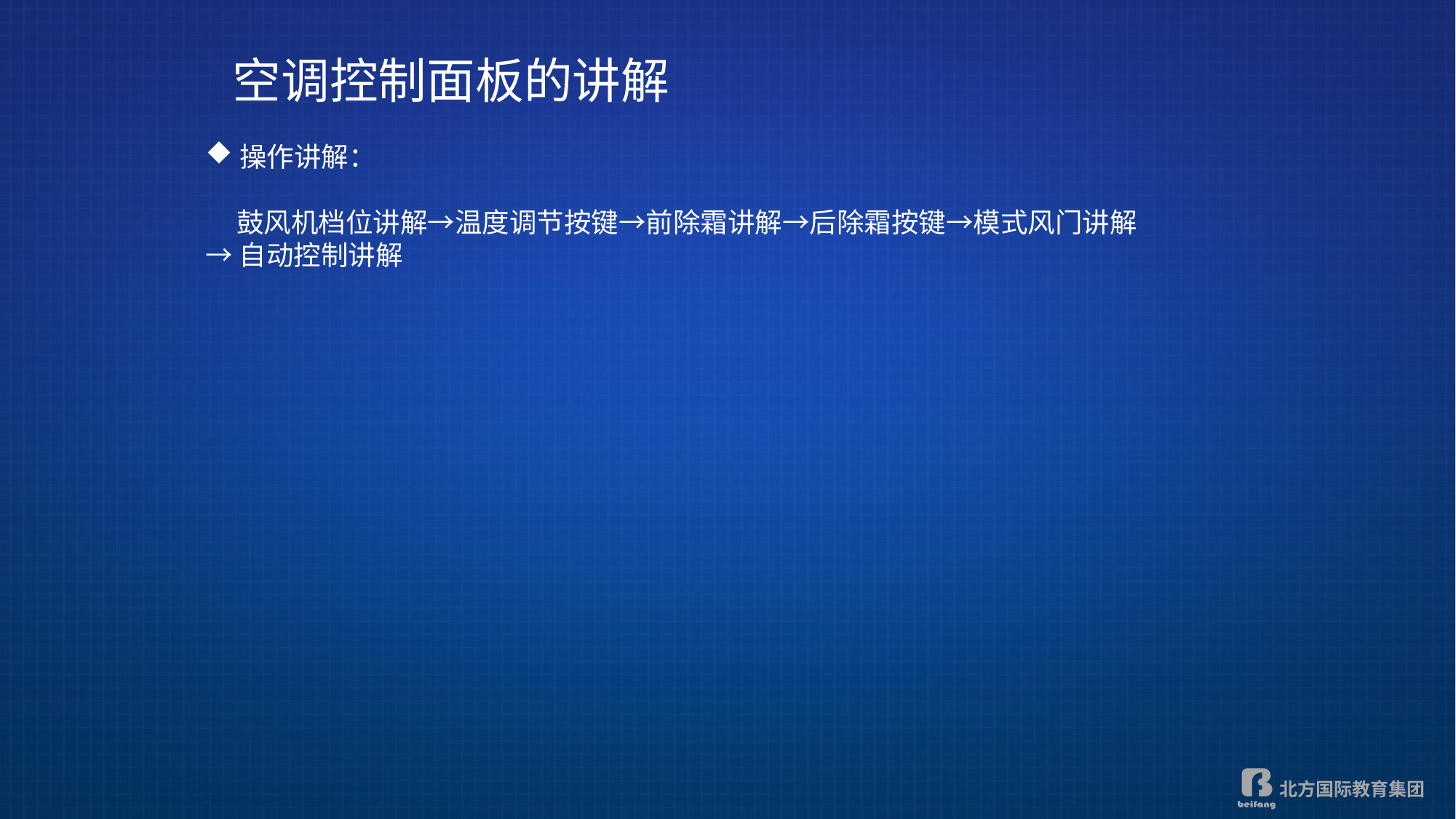

空调控制面板的讲解

操作讲解：

    鼓风机档位讲解→温度调节按键→前除霜讲解→后除霜按键→模式风门讲解
→自动控制讲解